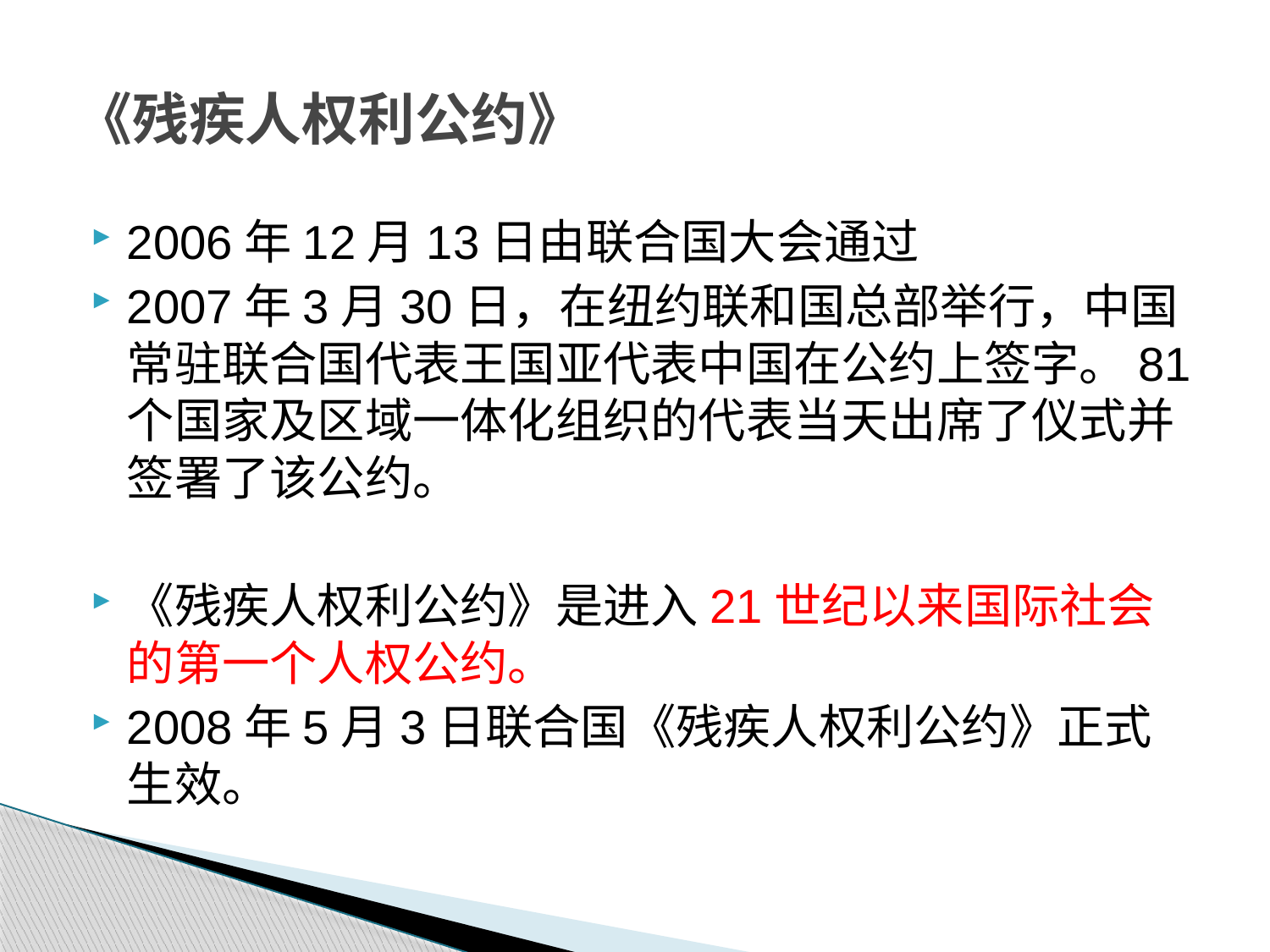

# 《残疾人权利公约》
2006年12月13日由联合国大会通过
2007年3月30日，在纽约联和国总部举行，中国常驻联合国代表王国亚代表中国在公约上签字。81个国家及区域一体化组织的代表当天出席了仪式并签署了该公约。

《残疾人权利公约》是进入21世纪以来国际社会的第一个人权公约。
2008年5月3日联合国《残疾人权利公约》正式生效。